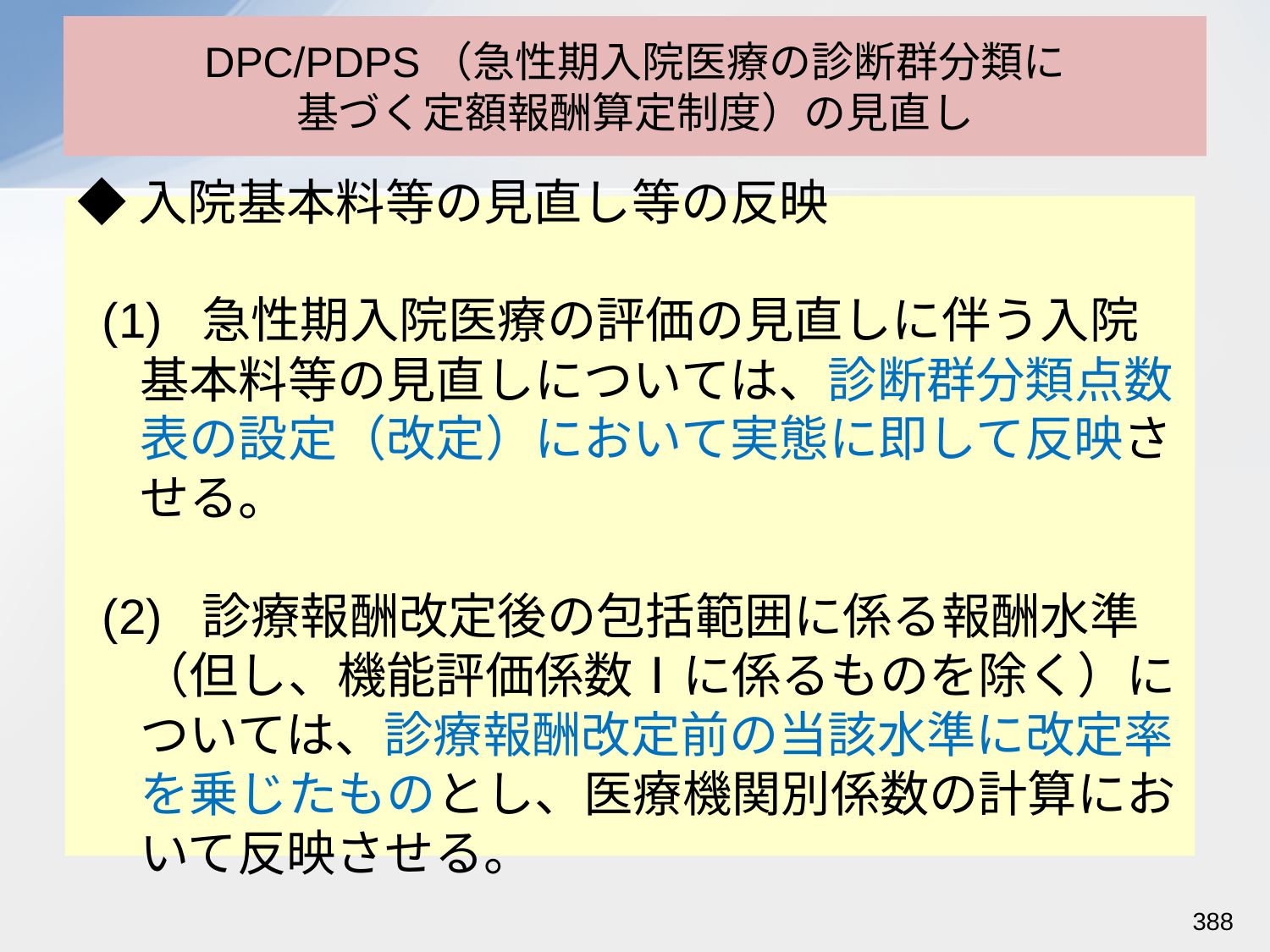

# DPC/PDPS（急性期入院医療の診断群分類に 基づく定額報酬算定制度）の見直し
◆入院基本料等の見直し等の反映

(1)  急性期入院医療の評価の見直しに伴う入院基本料等の見直しについては、診断群分類点数表の設定（改定）において実態に即して反映させる。

(2)  診療報酬改定後の包括範囲に係る報酬水準（但し、機能評価係数Ⅰに係るものを除く）については、診療報酬改定前の当該水準に改定率を乗じたものとし、医療機関別係数の計算において反映させる。
388